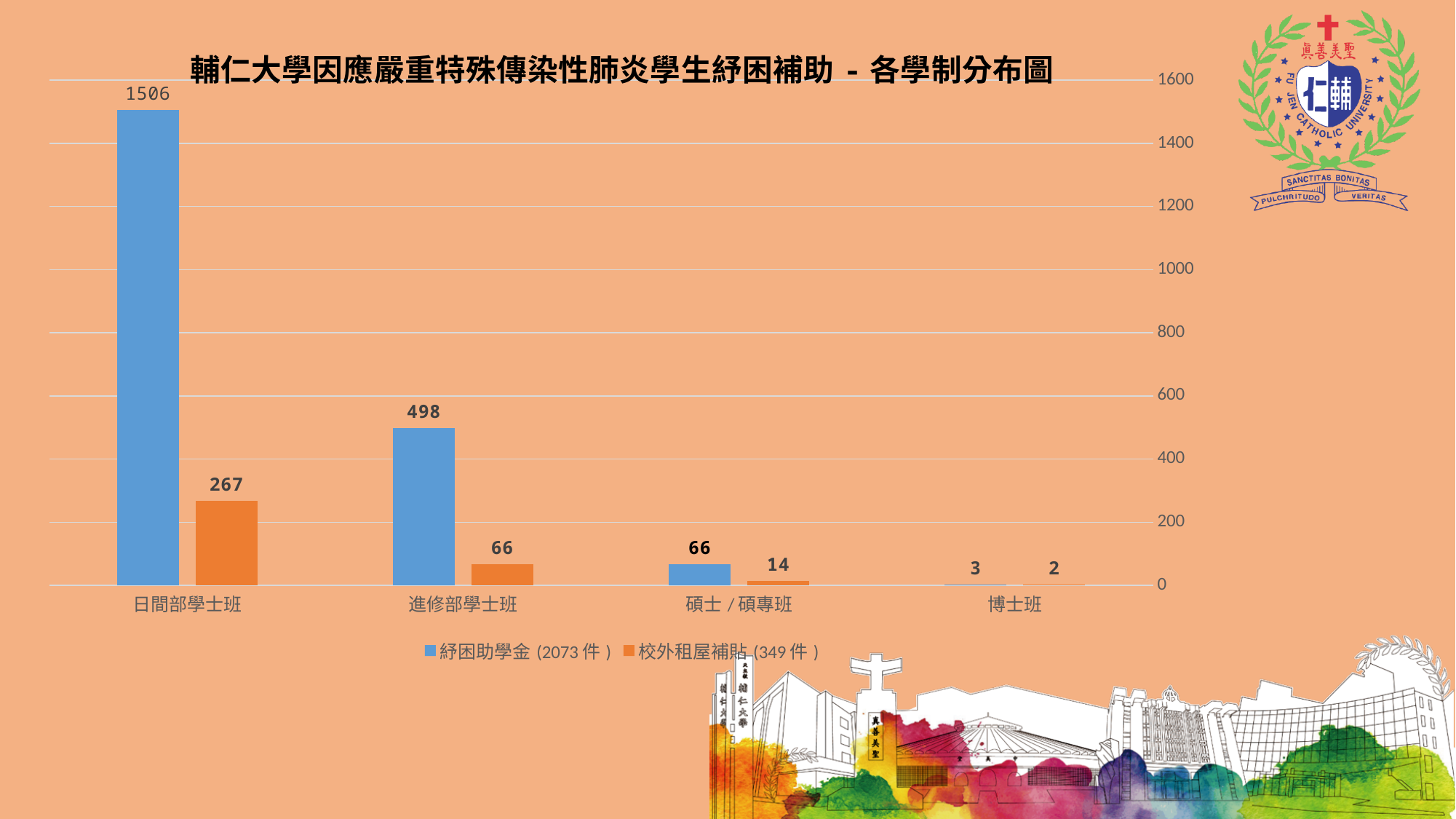

### Chart: 輔仁大學因應嚴重特殊傳染性肺炎學生紓困補助-各學制分布圖

| Category | 紓困助學金(2073件) | 校外租屋補貼(349件) |
|---|---|---|
| 日間部學士班 | 1506.0 | 267.0 |
| 進修部學士班 | 498.0 | 66.0 |
| 碩士/碩專班 | 66.0 | 14.0 |
| 博士班 | 3.0 | 2.0 |